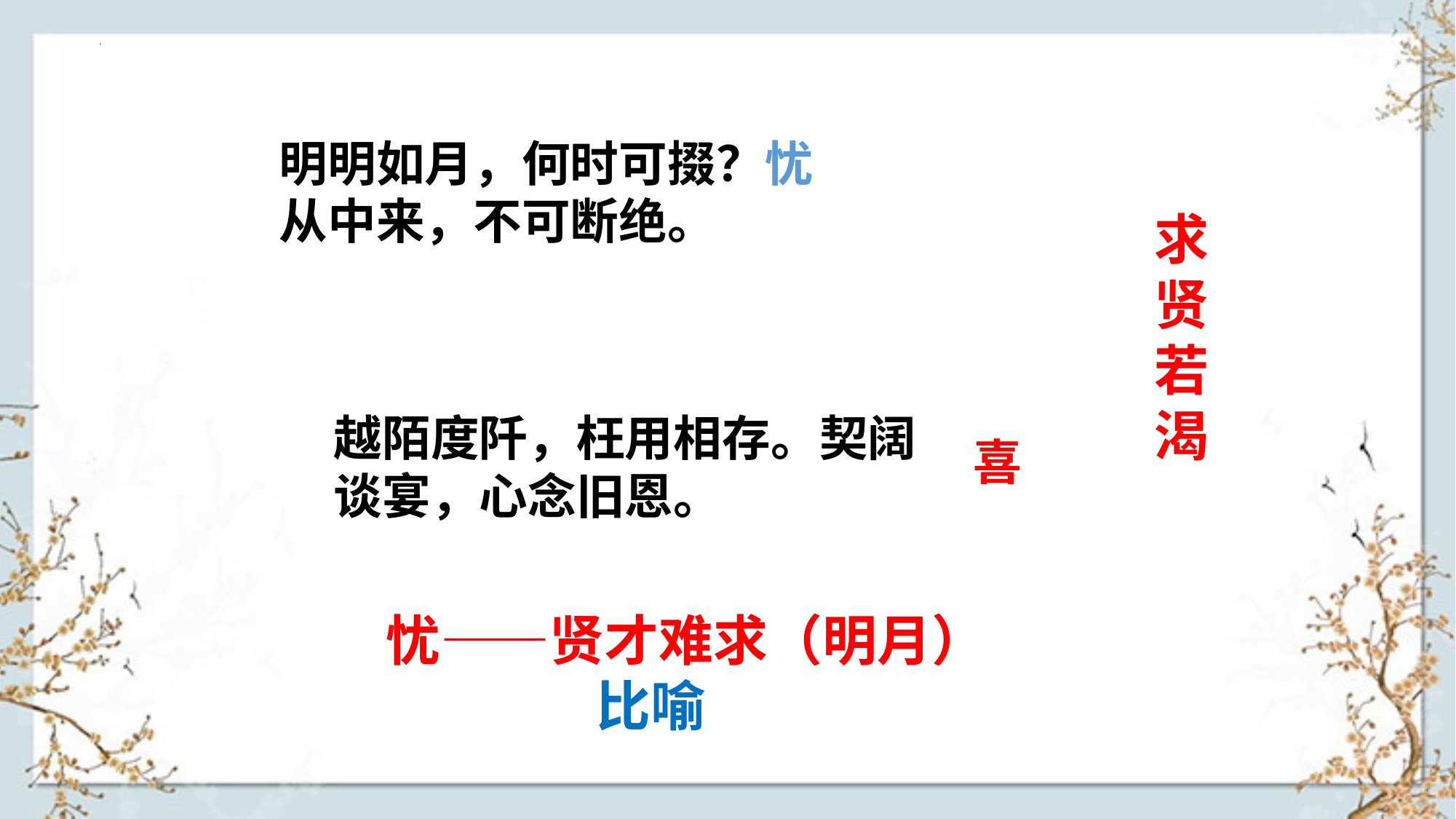

明明如月，何时可掇？忧从中来，不可断绝。
求贤若渴
越陌度阡，枉用相存。契阔谈宴，心念旧恩。
喜
忧——贤才难求（明月）
                比喻